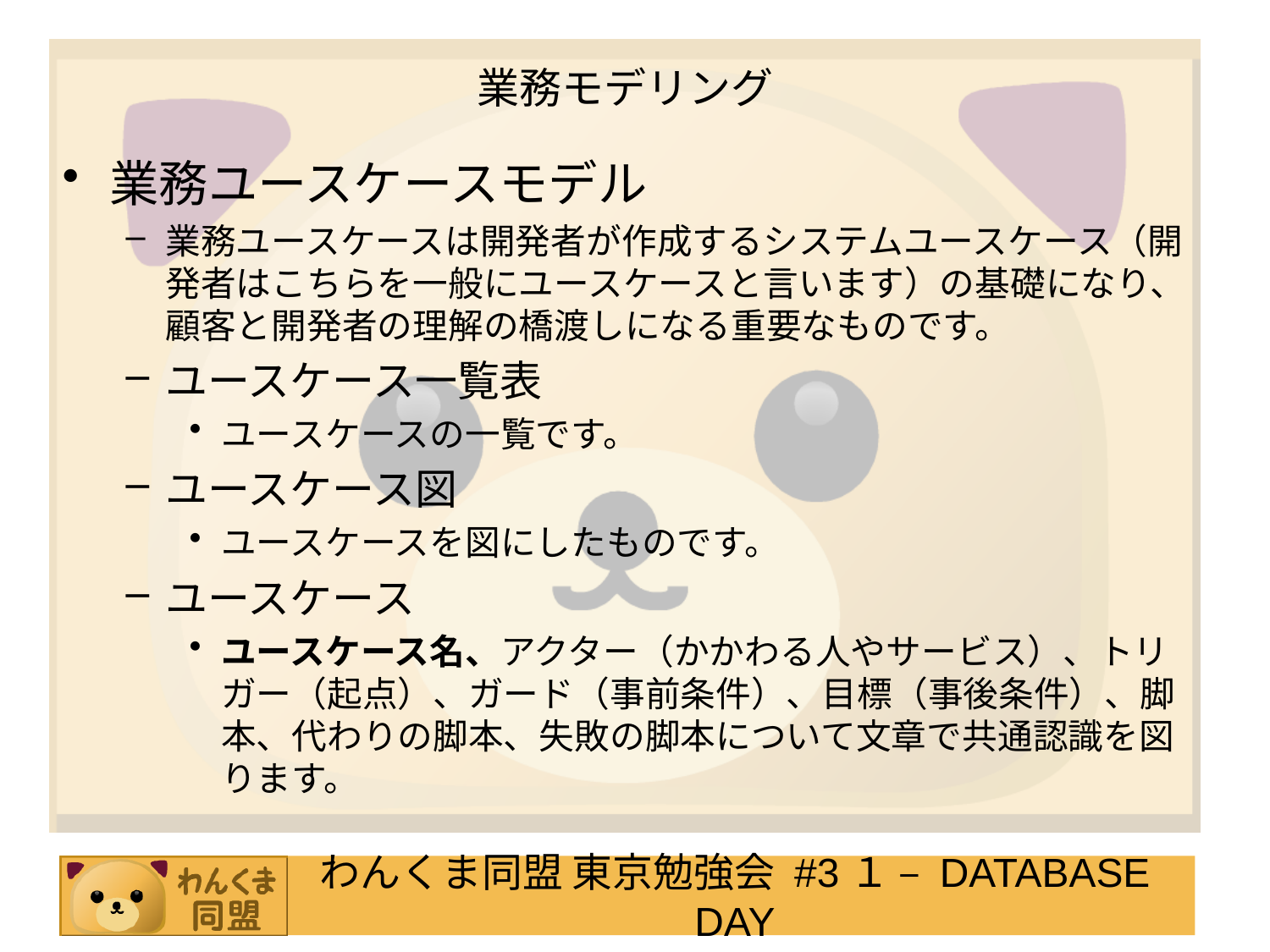

# 業務モデリング
業務ユースケースモデル
業務ユースケースは開発者が作成するシステムユースケース（開発者はこちらを一般にユースケースと言います）の基礎になり、顧客と開発者の理解の橋渡しになる重要なものです。
ユースケース一覧表
ユースケースの一覧です。
ユースケース図
ユースケースを図にしたものです。
ユースケース
ユースケース名、アクター（かかわる人やサービス）、トリガー（起点）、ガード（事前条件）、目標（事後条件）、脚本、代わりの脚本、失敗の脚本について文章で共通認識を図ります。